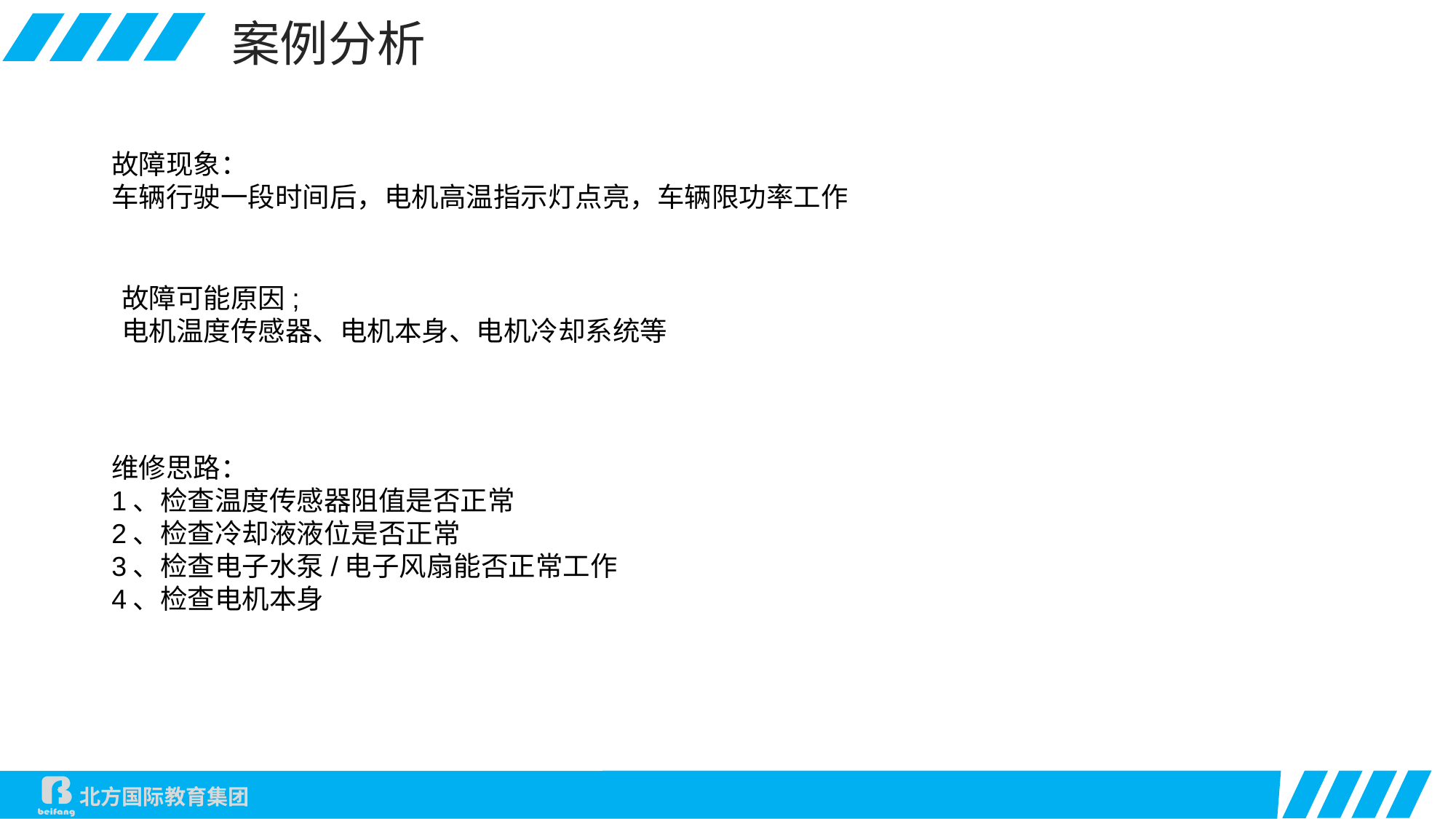

案例分析
故障现象：
车辆行驶一段时间后，电机高温指示灯点亮，车辆限功率工作
故障可能原因;
电机温度传感器、电机本身、电机冷却系统等
维修思路：
1、检查温度传感器阻值是否正常
2、检查冷却液液位是否正常
3、检查电子水泵/电子风扇能否正常工作
4、检查电机本身